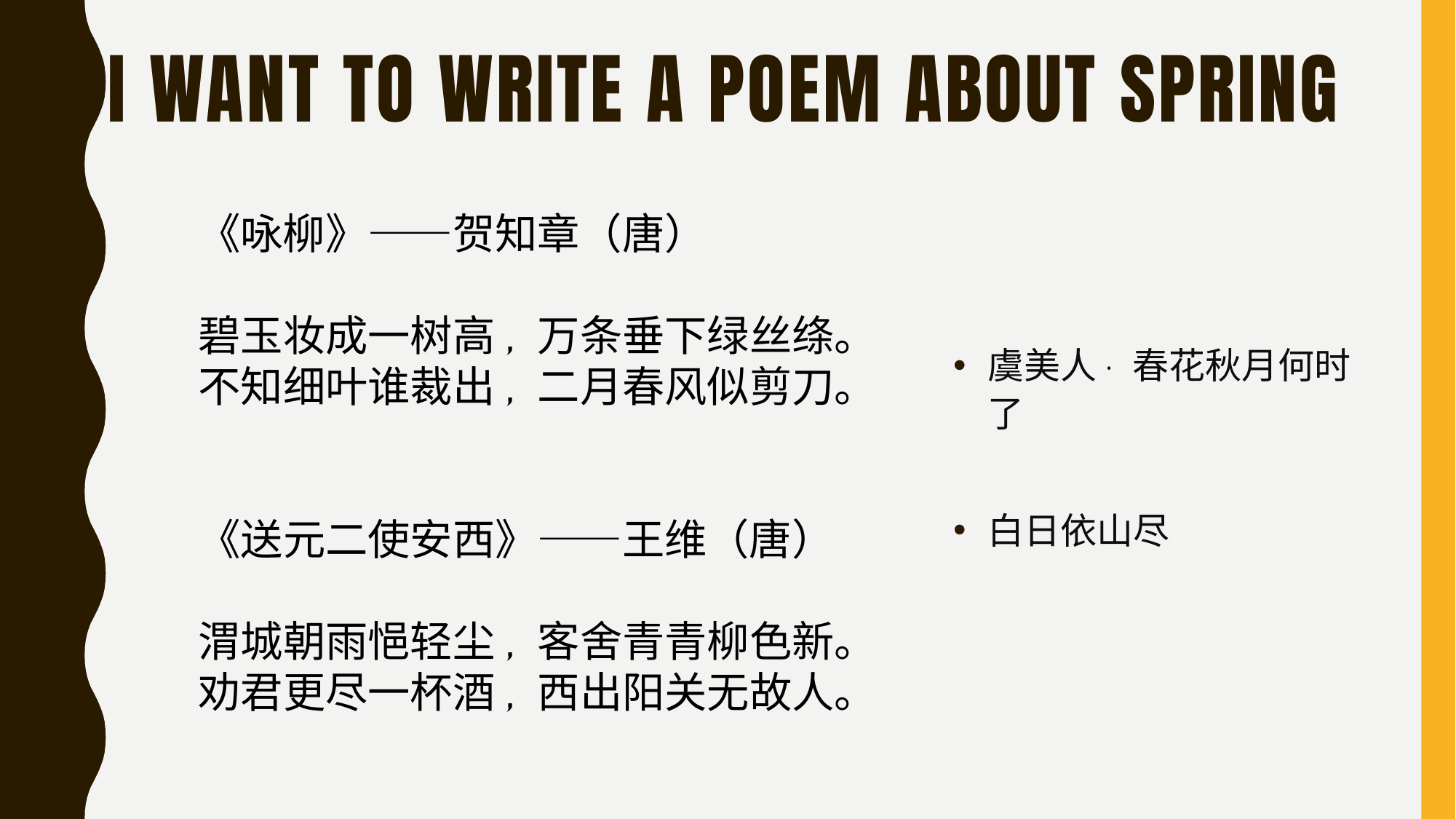

# I want to write a poem about spring
《咏柳》——贺知章（唐）
碧玉妆成一树高, 万条垂下绿丝绦。
不知细叶谁裁出, 二月春风似剪刀。

《送元二使安西》——王维（唐）
渭城朝雨悒轻尘, 客舍青青柳色新。
劝君更尽一杯酒, 西出阳关无故人。
虞美人· 春花秋月何时了

白日依山尽